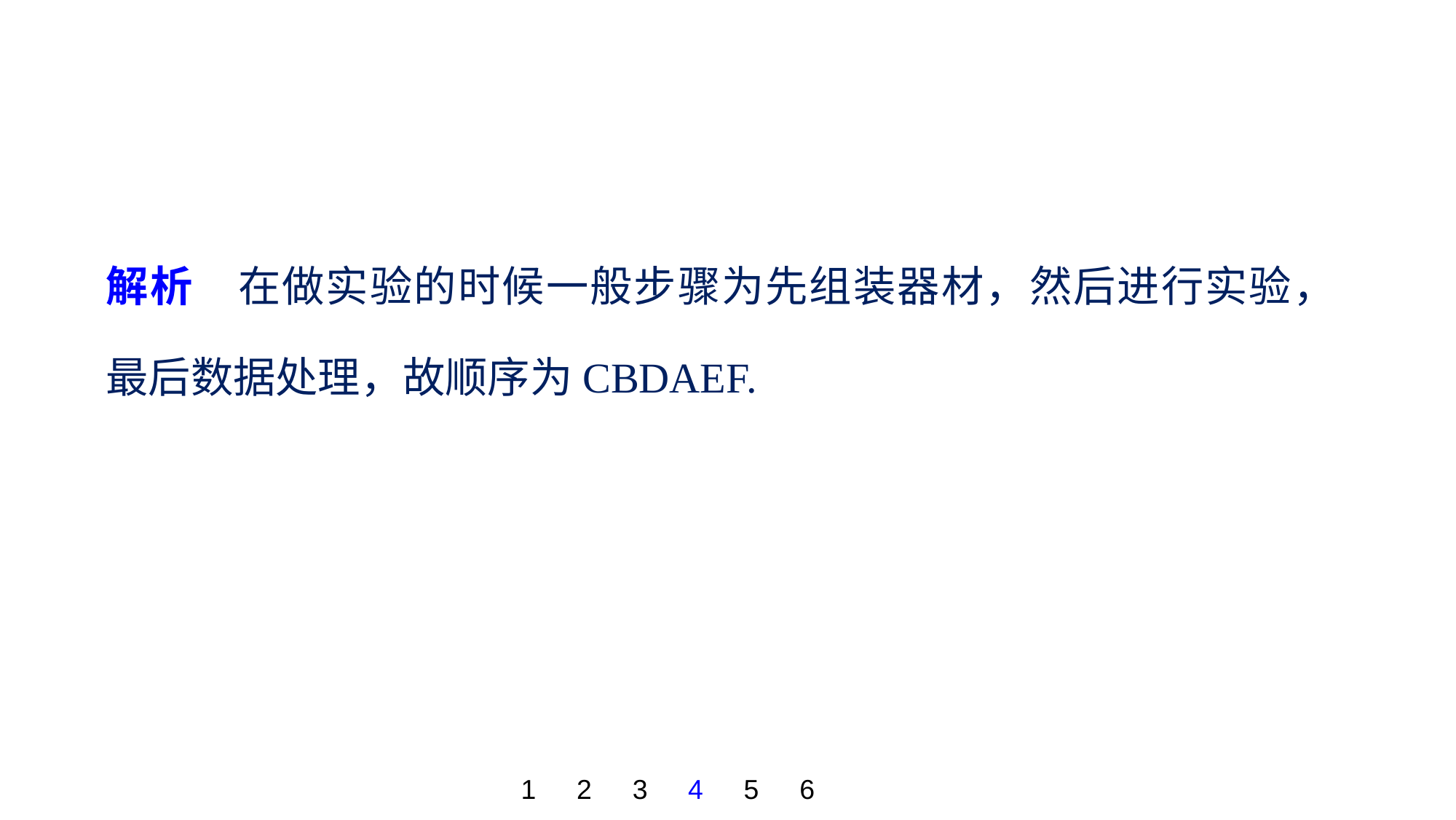

解析　在做实验的时候一般步骤为先组装器材，然后进行实验，最后数据处理，故顺序为CBDAEF.
1
2
3
4
5
6